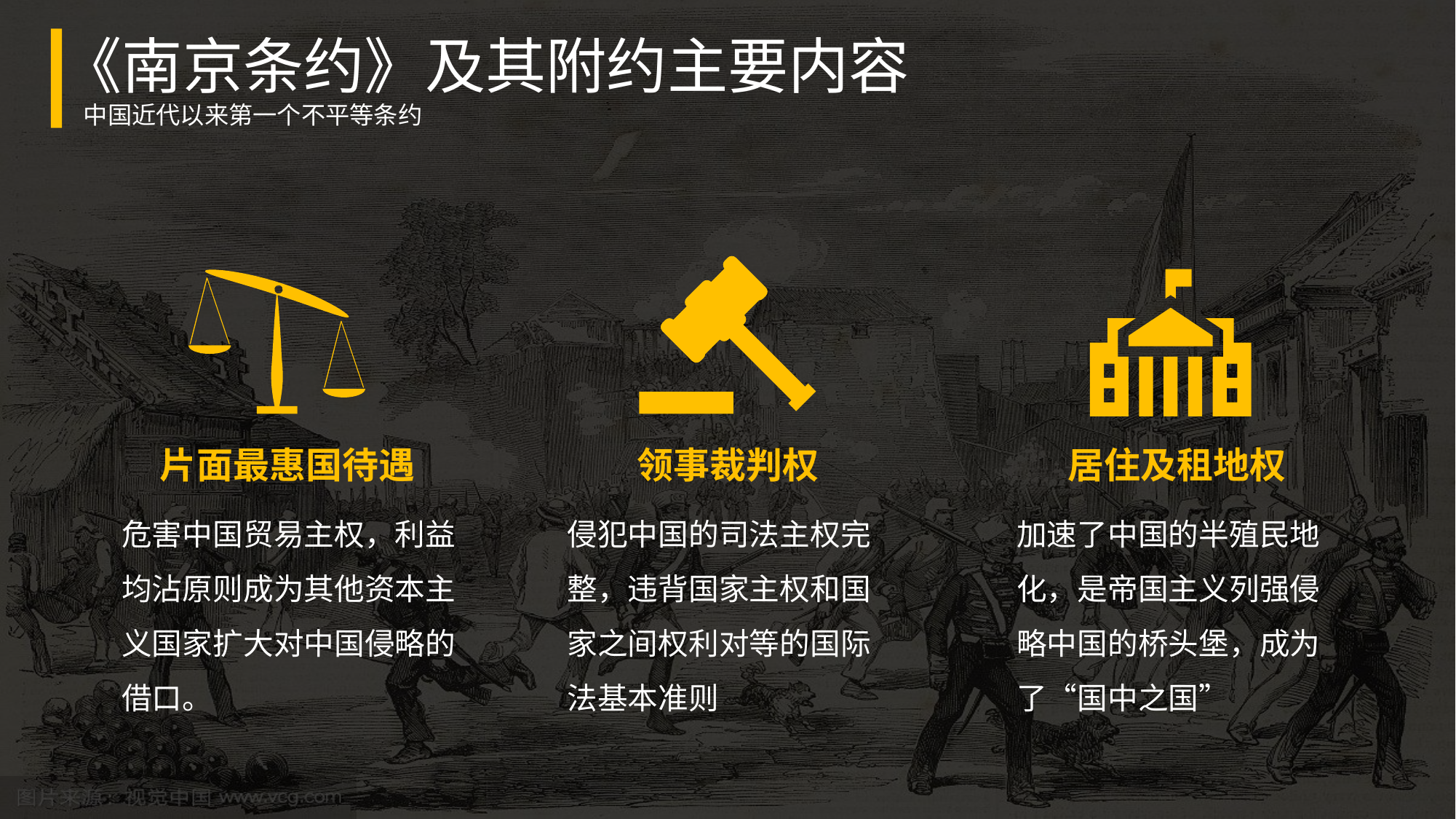

《南京条约》及其附约主要内容

中国近代以来第一个不平等条约

领事裁判权
侵犯中国的司法主权完整，违背国家主权和国家之间权利对等的国际法基本准则

居住及租地权
加速了中国的半殖民地化，是帝国主义列强侵略中国的桥头堡，成为了“国中之国”

片面最惠国待遇
危害中国贸易主权，利益均沾原则成为其他资本主义国家扩大对中国侵略的借口。